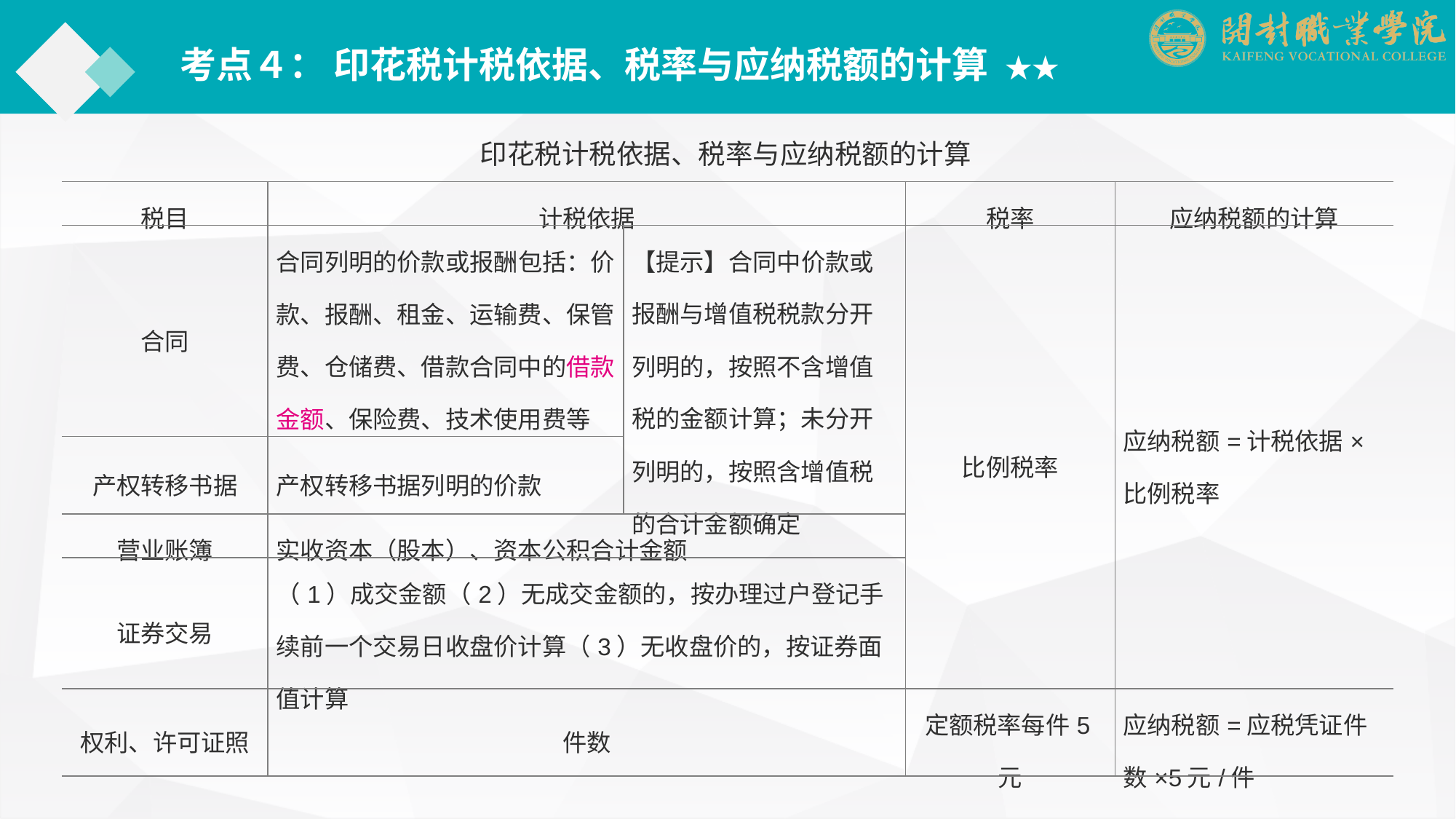

考点４： 印花税计税依据、税率与应纳税额的计算  ★★
印花税计税依据、税率与应纳税额的计算
| 税目 | 计税依据 |  | 税率 | 应纳税额的计算 |
| --- | --- | --- | --- | --- |
| 合同 | 合同列明的价款或报酬包括：价款、报酬、租金、运输费、保管费、仓储费、借款合同中的借款金额、保险费、技术使用费等 | 【提示】合同中价款或报酬与增值税税款分开列明的，按照不含增值税的金额计算；未分开列明的，按照含增值税的合计金额确定 | 比例税率 | 应纳税额=计税依据×比例税率 |
| 产权转移书据 | 产权转移书据列明的价款 |  |  |  |
| 营业账簿 | 实收资本（股本）、资本公积合计金额 |  |  |  |
| 证券交易 | （1）成交金额（2）无成交金额的，按办理过户登记手续前一个交易日收盘价计算（3）无收盘价的，按证券面值计算 |  |  |  |
| 权利、许可证照 | 件数 |  | 定额税率每件5元 | 应纳税额=应税凭证件数×5元/件 |